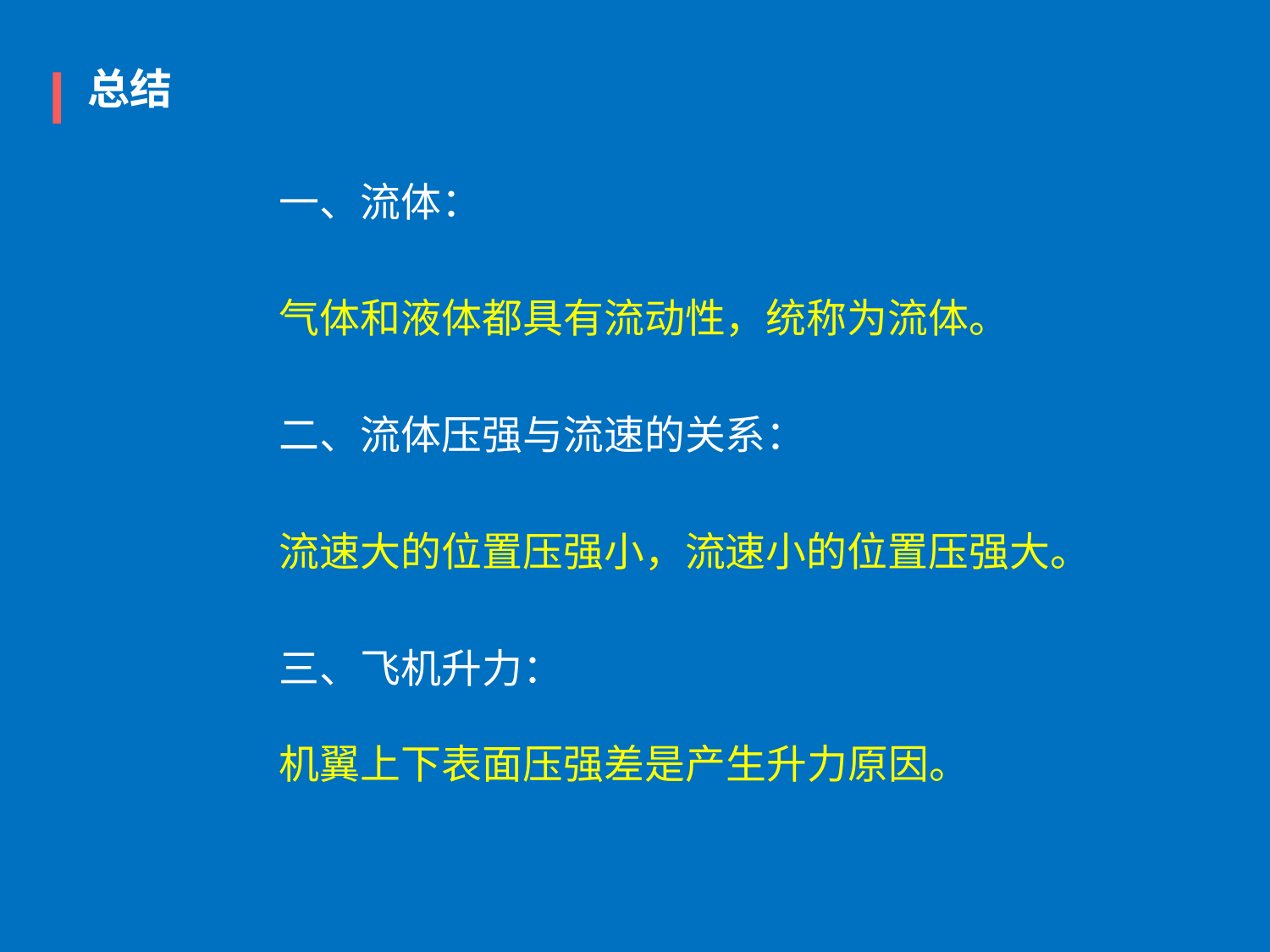

总结

一、流体：
气体和液体都具有流动性，统称为流体。
二、流体压强与流速的关系：
流速大的位置压强小，流速小的位置压强大。
三、飞机升力：
机翼上下表面压强差是产生升力原因。